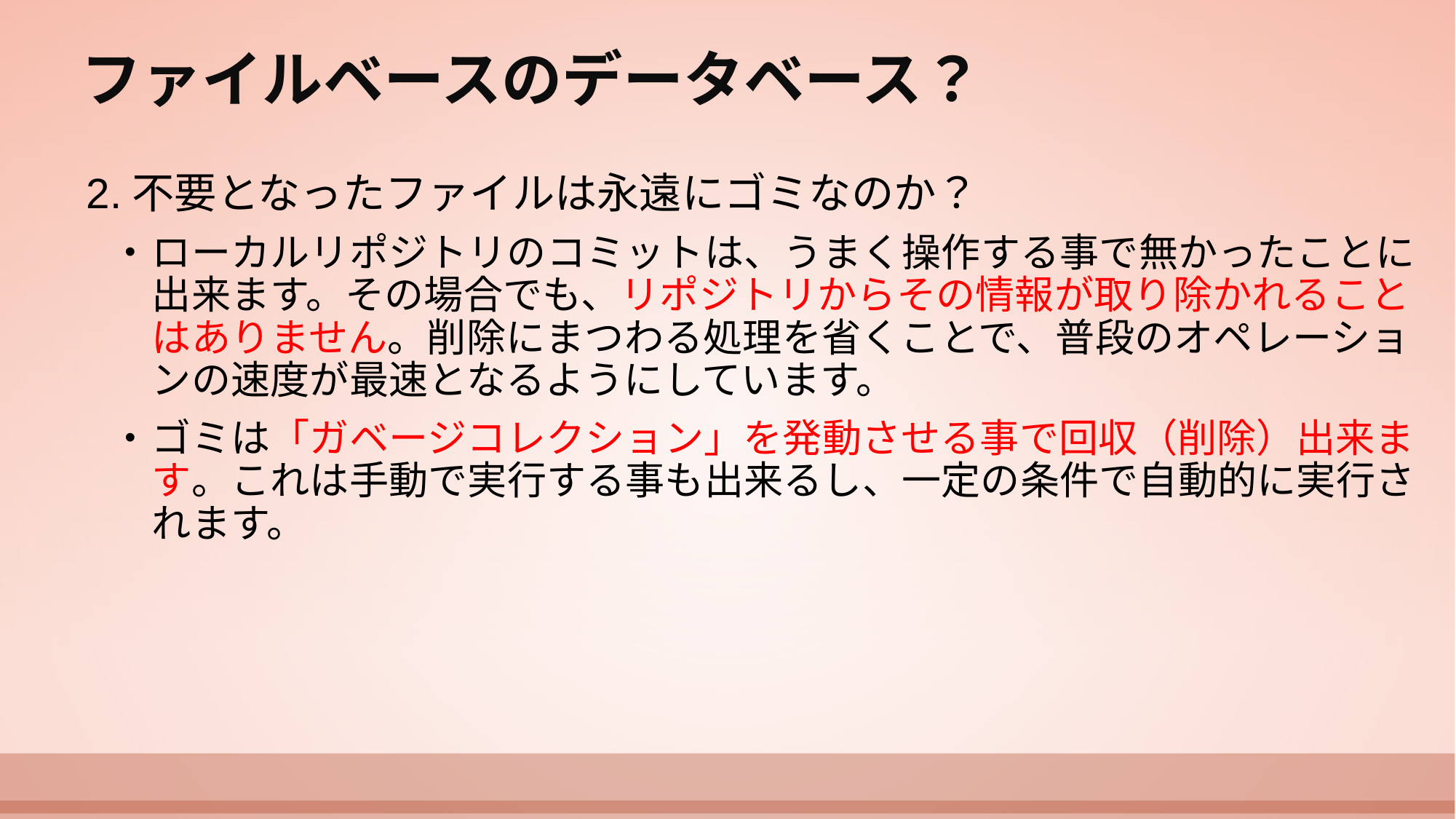

# ファイルベースのデータベース？
2.不要となったファイルは永遠にゴミなのか？
ローカルリポジトリのコミットは、うまく操作する事で無かったことに出来ます。その場合でも、リポジトリからその情報が取り除かれることはありません。削除にまつわる処理を省くことで、普段のオペレーションの速度が最速となるようにしています。
ゴミは「ガベージコレクション」を発動させる事で回収（削除）出来ます。これは手動で実行する事も出来るし、一定の条件で自動的に実行されます。